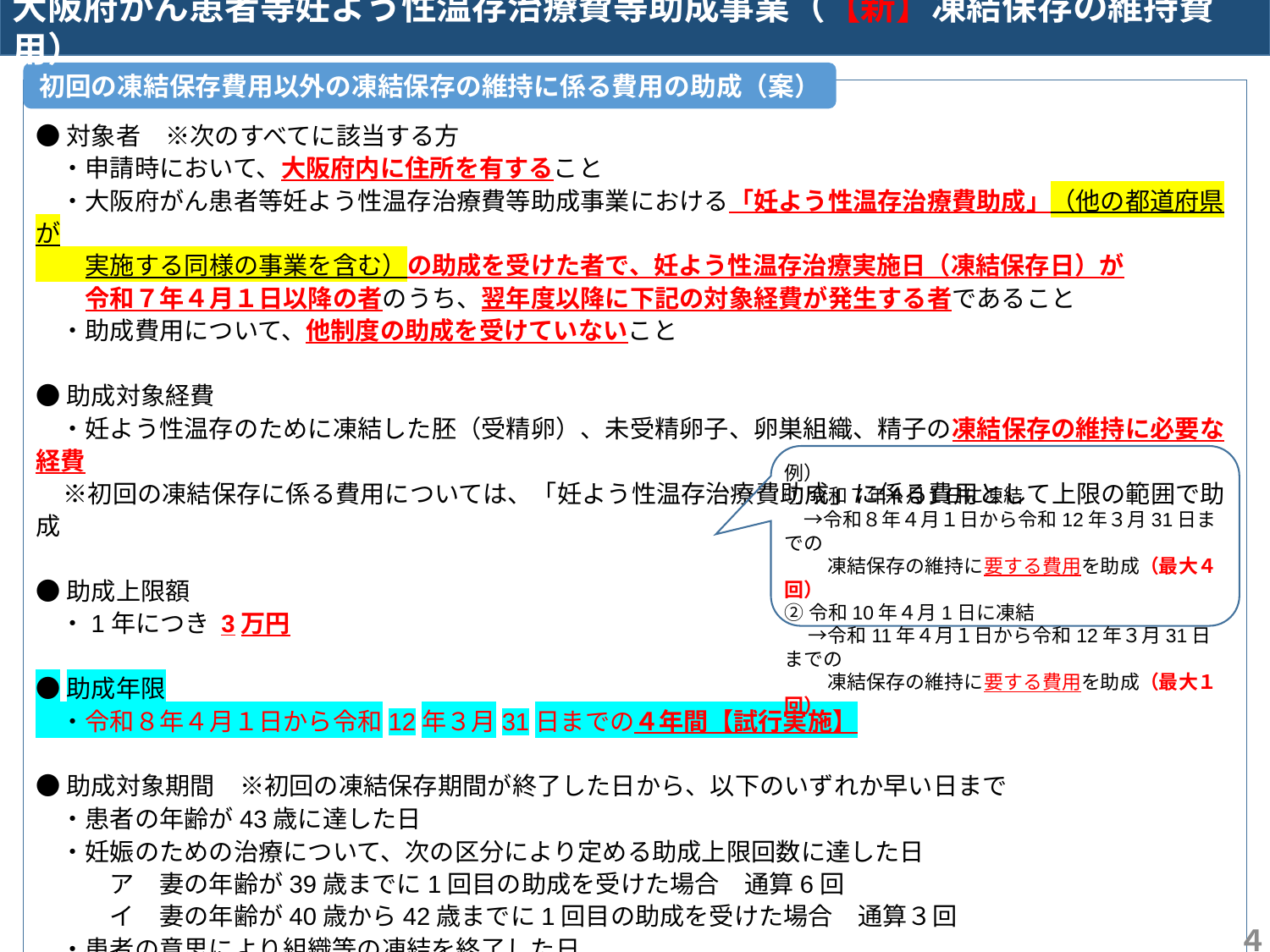

大阪府がん患者等妊よう性温存治療費等助成事業（【新】凍結保存の維持費用）
初回の凍結保存費用以外の凍結保存の維持に係る費用の助成（案）

●対象者　※次のすべてに該当する方
　・申請時において、大阪府内に住所を有すること
　・大阪府がん患者等妊よう性温存治療費等助成事業における「妊よう性温存治療費助成」（他の都道府県が
　　実施する同様の事業を含む）の助成を受けた者で、妊よう性温存治療実施日（凍結保存日）が
　　令和７年４月１日以降の者のうち、翌年度以降に下記の対象経費が発生する者であること
　・助成費用について、他制度の助成を受けていないこと

●助成対象経費
　・妊よう性温存のために凍結した胚（受精卵）、未受精卵子、卵巣組織、精子の凍結保存の維持に必要な経費
     ※初回の凍結保存に係る費用については、「妊よう性温存治療費助成」に係る費用として上限の範囲で助成

●助成上限額
　・1年につき 3万円

●助成年限
　・令和８年４月１日から令和12年３月31日までの４年間【試行実施】

●助成対象期間　※初回の凍結保存期間が終了した日から、以下のいずれか早い日まで
　・患者の年齢が43歳に達した日
　・妊娠のための治療について、次の区分により定める助成上限回数に達した日
　　　ア　妻の年齢が39歳までに1回目の助成を受けた場合　通算6回
　　　イ　妻の年齢が40歳から42歳までに1回目の助成を受けた場合　通算３回
　・患者の意思により組織等の凍結を終了した日
　・凍結組織が無くなった日
　・患者が死亡した日
例）
①令和７年４月１日に凍結
　→令和８年４月１日から令和12年３月31日までの　　　
　　 凍結保存の維持に要する費用を助成（最大４回）
②令和10年４月1日に凍結
　 →令和11年４月１日から令和12年３月31日までの　　　
　　 凍結保存の維持に要する費用を助成（最大１回）

４